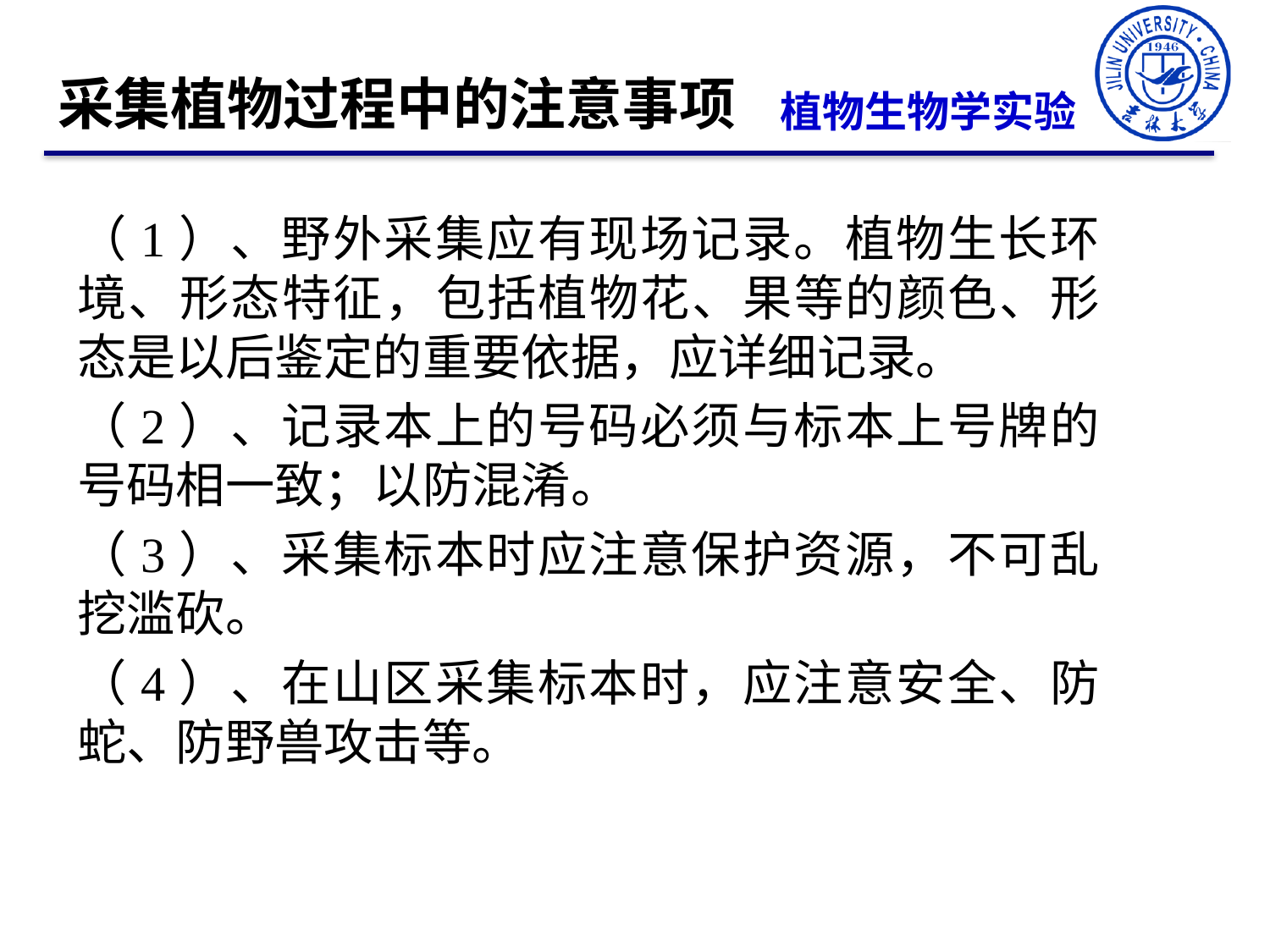

采集植物过程中的注意事项
植物生物学实验
（1）、野外采集应有现场记录。植物生长环境、形态特征，包括植物花、果等的颜色、形态是以后鉴定的重要依据，应详细记录。
（2）、记录本上的号码必须与标本上号牌的号码相一致；以防混淆。
（3）、采集标本时应注意保护资源，不可乱挖滥砍。
（4）、在山区采集标本时，应注意安全、防蛇、防野兽攻击等。